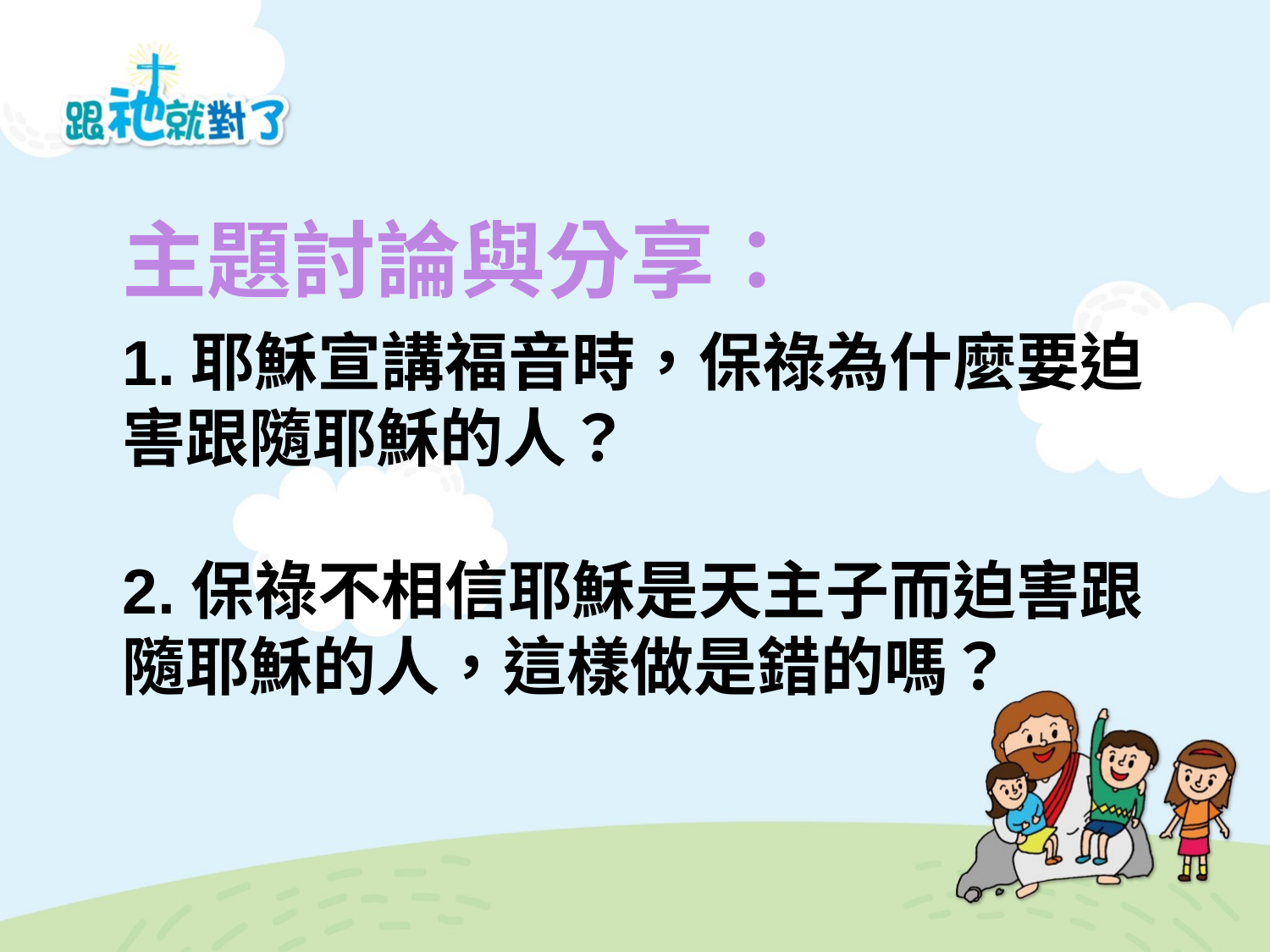

主題討論與分享：
1.耶穌宣講福音時，保祿為什麼要迫害跟隨耶穌的人？

2.保祿不相信耶穌是天主子而迫害跟隨耶穌的人，這樣做是錯的嗎？